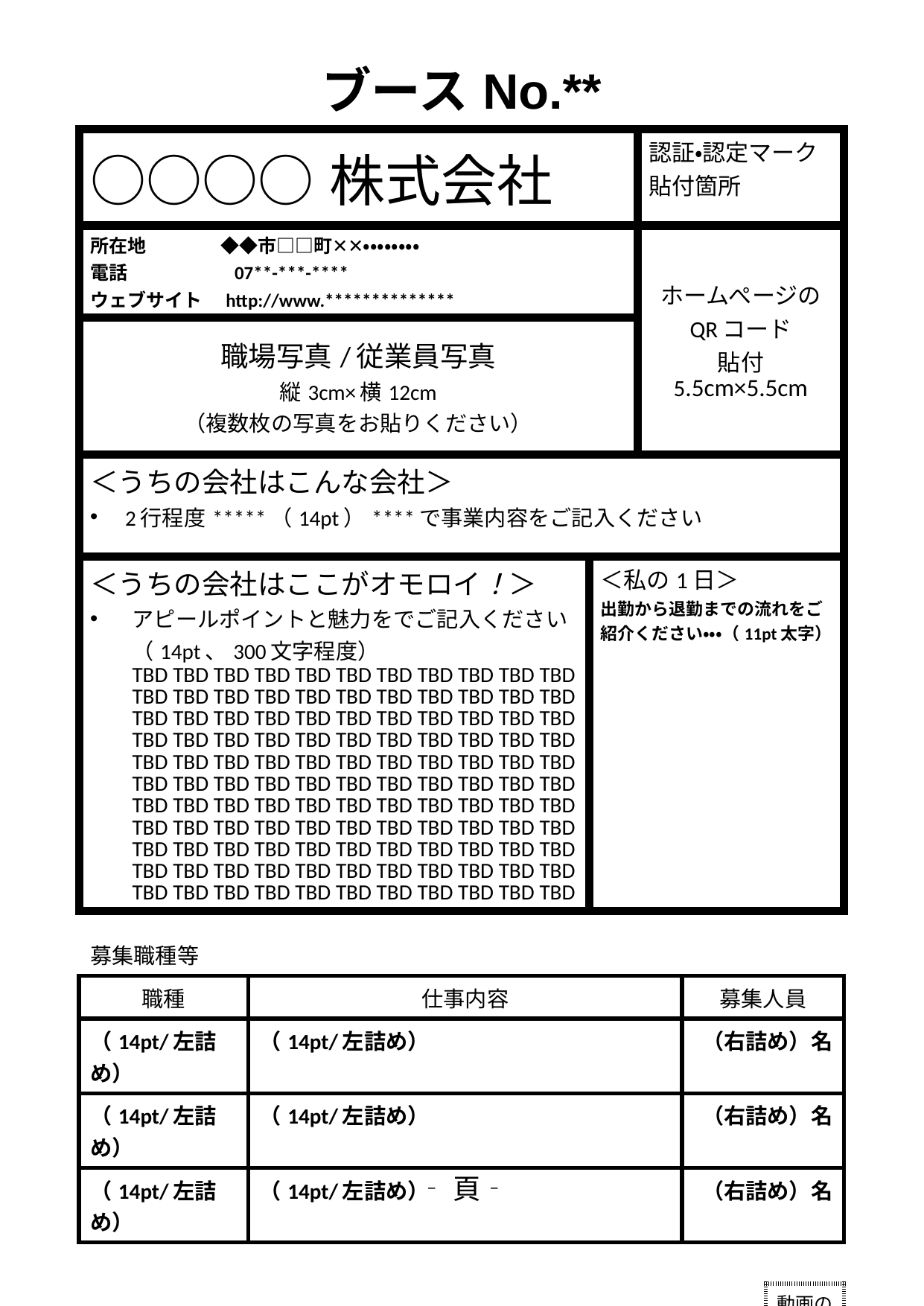

| ブースNo.\*\* |  |  |  |  |  |  |
| --- | --- | --- | --- | --- | --- | --- |
| ○○○○株式会社 |  |  |  | 認証・認定マーク 貼付箇所 |  |  |
| 所在地　　　　◆◆市□□町✕✕・・・・・・・・ 電話　　　 　　07\*\*-\*\*\*-\*\*\*\* ウェブサイト　http://www.\*\*\*\*\*\*\*\*\*\*\*\*\*\* |  |  |  | ホームぺージの QRコード 貼付 5.5cm×5.5cm |  |  |
| 職場写真/従業員写真 縦3cm×横12cm （複数枚の写真をお貼りください） |  |  |  |  |  |  |
| ＜うちの会社はこんな会社＞　 2行程度\*\*\*\*\*（14pt）\*\*\*\*で事業内容をご記入ください |  |  |  |  |  |  |
| ＜うちの会社はここがオモロイ！＞ アピールポイントと魅力をでご記入ください（14pt、300文字程度） TBD TBD TBD TBD TBD TBD TBD TBD TBD TBD TBD TBD TBD TBD TBD TBD TBD TBD TBD TBD TBD TBD TBD TBD TBD TBD TBD TBD TBD TBD TBD TBD TBD TBD TBD TBD TBD TBD TBD TBD TBD TBD TBD TBD TBD TBD TBD TBD TBD TBD TBD TBD TBD TBD TBD TBD TBD TBD TBD TBD TBD TBD TBD TBD TBD TBD TBD TBD TBD TBD TBD TBD TBD TBD TBD TBD TBD TBD TBD TBD TBD TBD TBD TBD TBD TBD TBD TBD TBD TBD TBD TBD TBD TBD TBD TBD TBD TBD TBD TBD TBD TBD TBD TBD TBD TBD TBD TBD TBD TBD TBD TBD TBD TBD TBD TBD TBD TBD TBD TBD TBD |  |  | ＜私の1日＞ 出勤から退勤までの流れをご紹介ください・・・（11pt太字） |  |  |  |
| 募集職種等 |  |  |  |  |  |  |
| 職種 | 仕事内容 |  | 募集人員 |  | 募集人員 |  |
| （14pt/左詰め） | （14pt/左詰め） |  |  |  | （右詰め）名 |  |
| （14pt/左詰め） | （14pt/左詰め） |  |  |  | （右詰め）名 |  |
| （14pt/左詰め） | （14pt/左詰め） |  |  |  | （右詰め）名 |  |
|  |  |  |  |  |  |  |
|  |  | PR動画はこちらから⇒ |  |  |  | 動画のQR コード |
‐頁‐